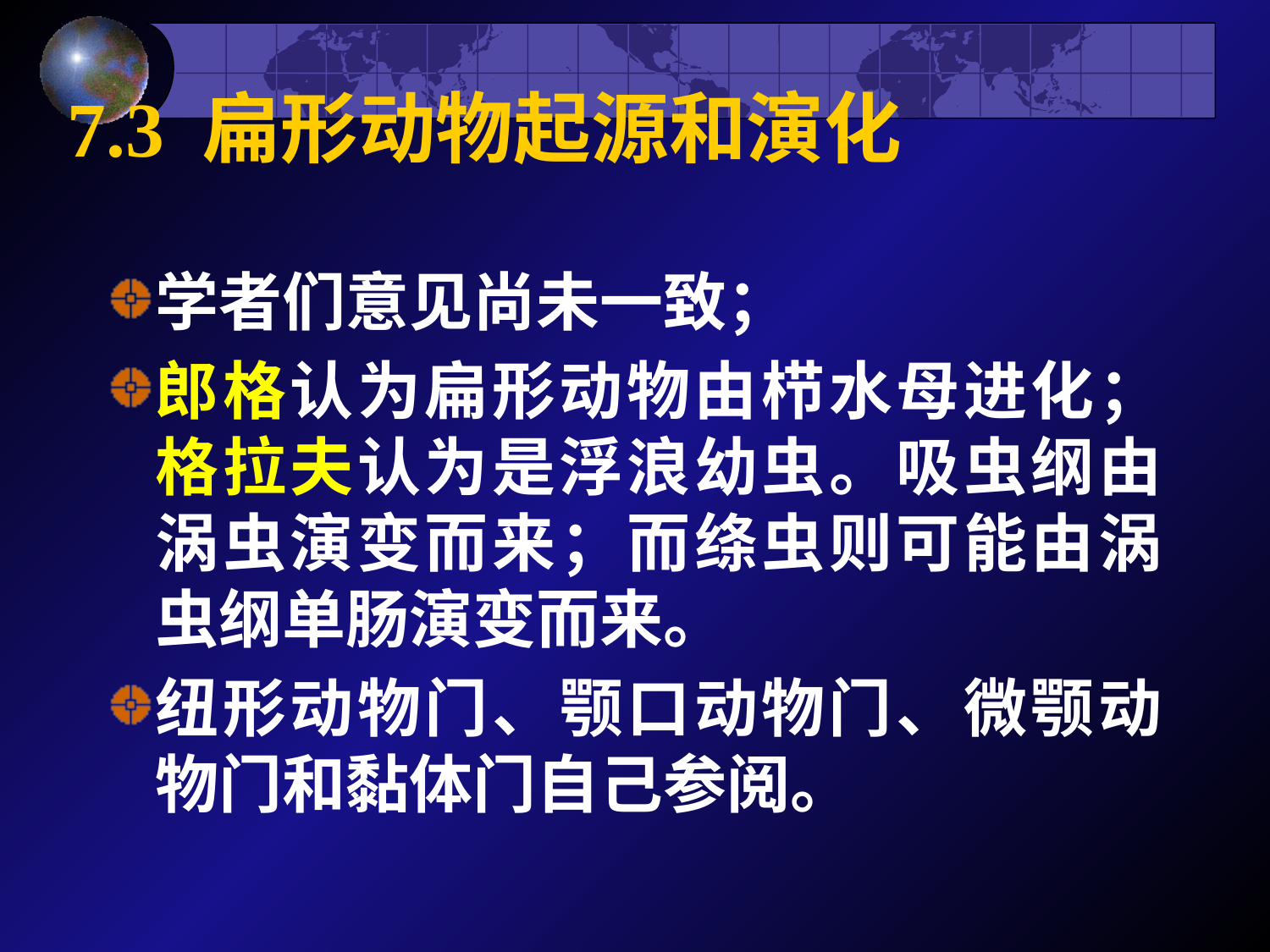

# 7.3 扁形动物起源和演化
学者们意见尚未一致；
郎格认为扁形动物由栉水母进化；格拉夫认为是浮浪幼虫。吸虫纲由涡虫演变而来；而绦虫则可能由涡虫纲单肠演变而来。
纽形动物门、颚口动物门、微颚动物门和黏体门自己参阅。

37